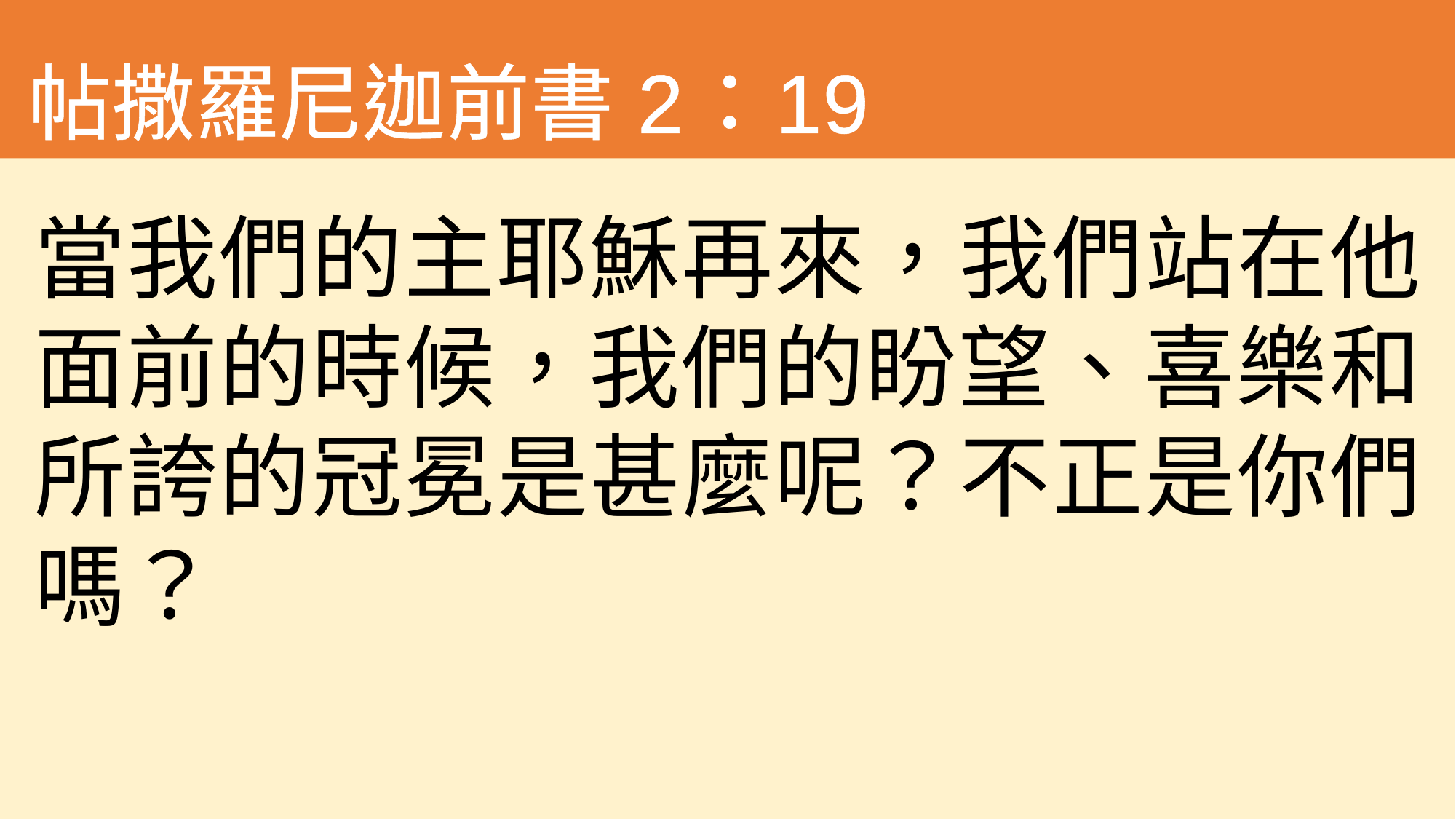

帖撒羅尼迦前書 2：19

當我們的主耶穌再來，我們站在他面前的時候，我們的盼望、喜樂和所誇的冠冕是甚麼呢？不正是你們嗎？